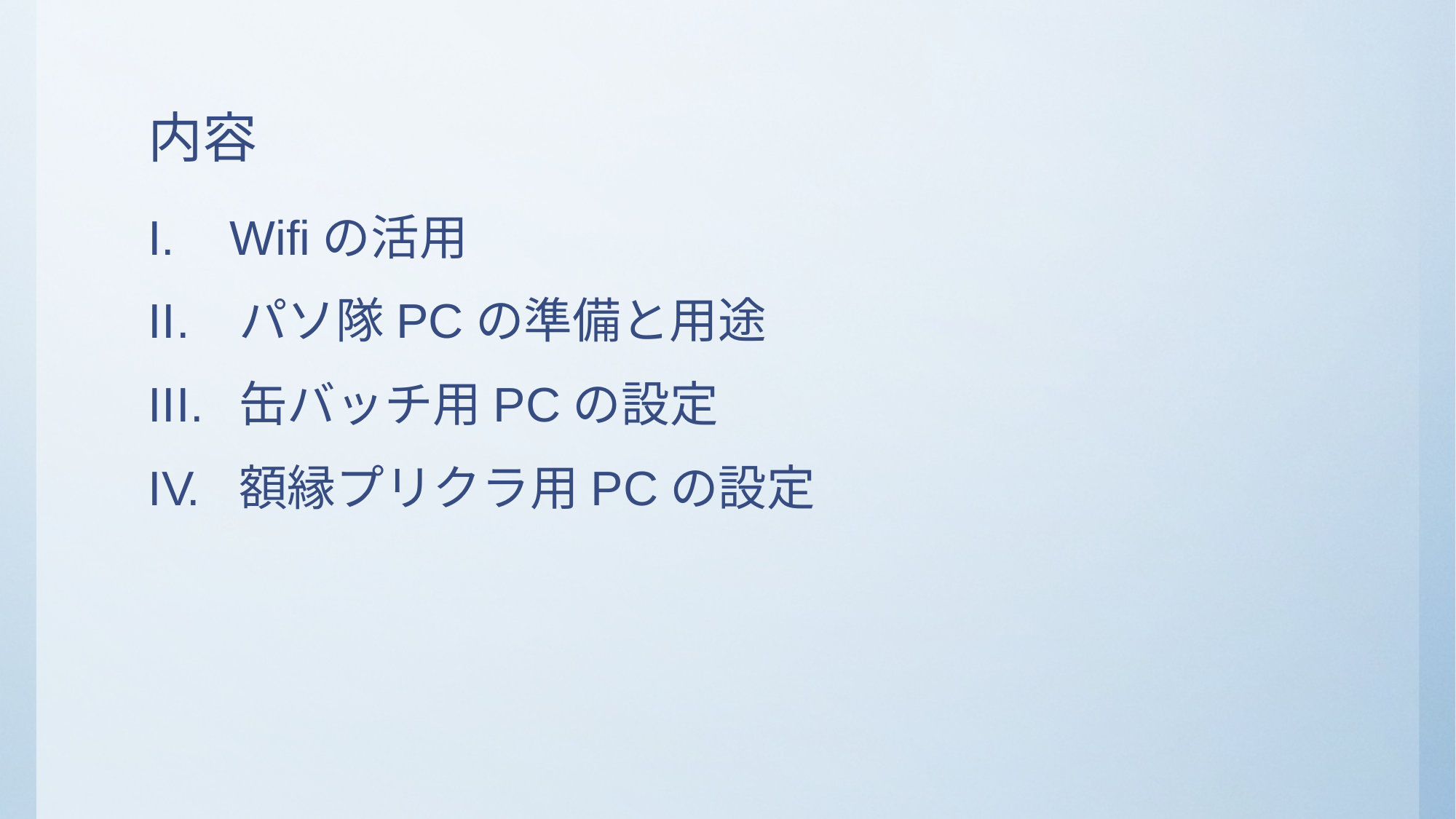

# 内容
 Wifiの活用
 パソ隊PCの準備と用途
 缶バッチ用PCの設定
 額縁プリクラ用PCの設定